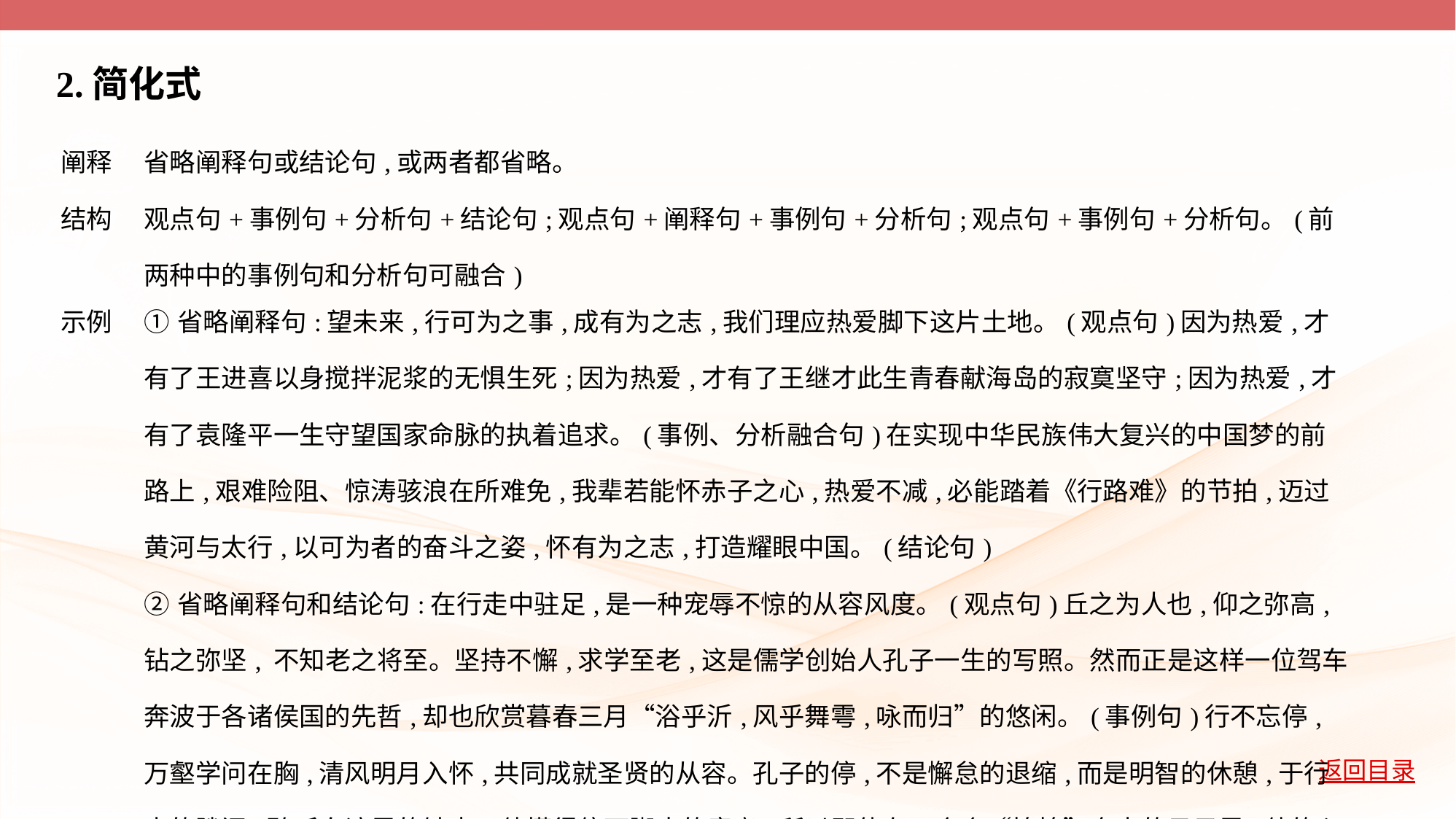

2.简化式
| 阐释 | 省略阐释句或结论句,或两者都省略。 |
| --- | --- |
| 结构 | 观点句+事例句+分析句+结论句;观点句+阐释句+事例句+分析句;观点句+事例句+分析句。(前两种中的事例句和分析句可融合) |
| 示例 | ①省略阐释句:望未来,行可为之事,成有为之志,我们理应热爱脚下这片土地。(观点句)因为热爱,才有了王进喜以身搅拌泥浆的无惧生死;因为热爱,才有了王继才此生青春献海岛的寂寞坚守;因为热爱,才有了袁隆平一生守望国家命脉的执着追求。(事例、分析融合句)在实现中华民族伟大复兴的中国梦的前路上,艰难险阻、惊涛骇浪在所难免,我辈若能怀赤子之心,热爱不减,必能踏着《行路难》的节拍,迈过黄河与太行,以可为者的奋斗之姿,怀有为之志,打造耀眼中国。(结论句) ②省略阐释句和结论句:在行走中驻足,是一种宠辱不惊的从容风度。(观点句)丘之为人也,仰之弥高,钻之弥坚, 不知老之将至。坚持不懈,求学至老,这是儒学创始人孔子一生的写照。然而正是这样一位驾车奔波于各诸侯国的先哲,却也欣赏暮春三月“浴乎沂,风乎舞雩,咏而归”的悠闲。(事例句)行不忘停,万壑学问在胸,清风明月入怀,共同成就圣贤的从容。孔子的停,不是懈怠的退缩,而是明智的休憩,于行走的隙间,聆听血液里的钟声。他懂得停下脚步的意义,所以即使在一个个“惶惶”奔走的日子里,他的心灵依然从容翩跹。(分析句) |